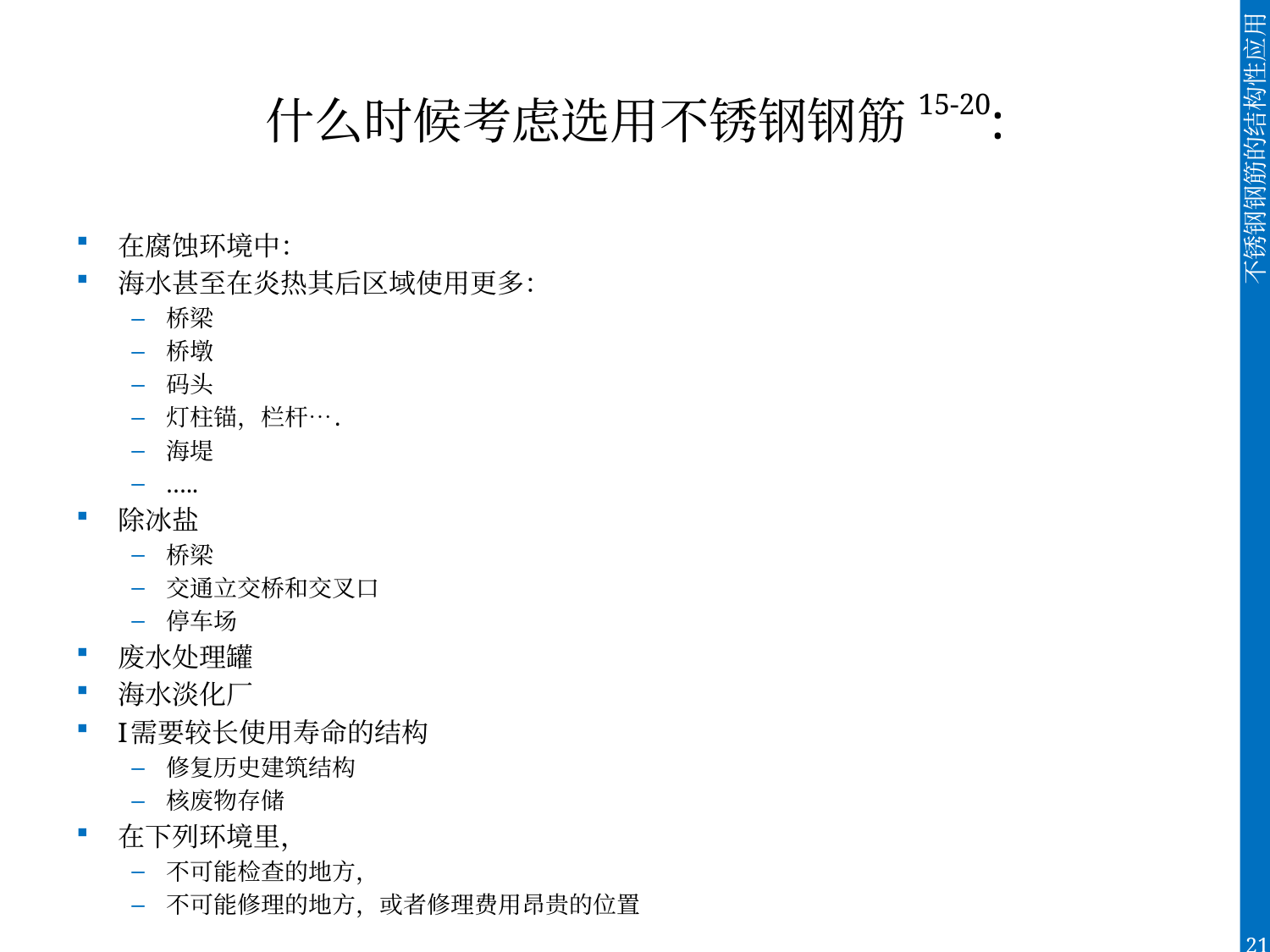

# 什么时候考虑选用不锈钢钢筋15-20:
在腐蚀环境中：
海水甚至在炎热其后区域使用更多：
桥梁
桥墩
码头
灯柱锚，栏杆….
海堤
…..
除冰盐
桥梁
交通立交桥和交叉口
停车场
废水处理罐
海水淡化厂
I需要较长使用寿命的结构
修复历史建筑结构
核废物存储
在下列环境里，
不可能检查的地方，
不可能修理的地方，或者修理费用昂贵的位置